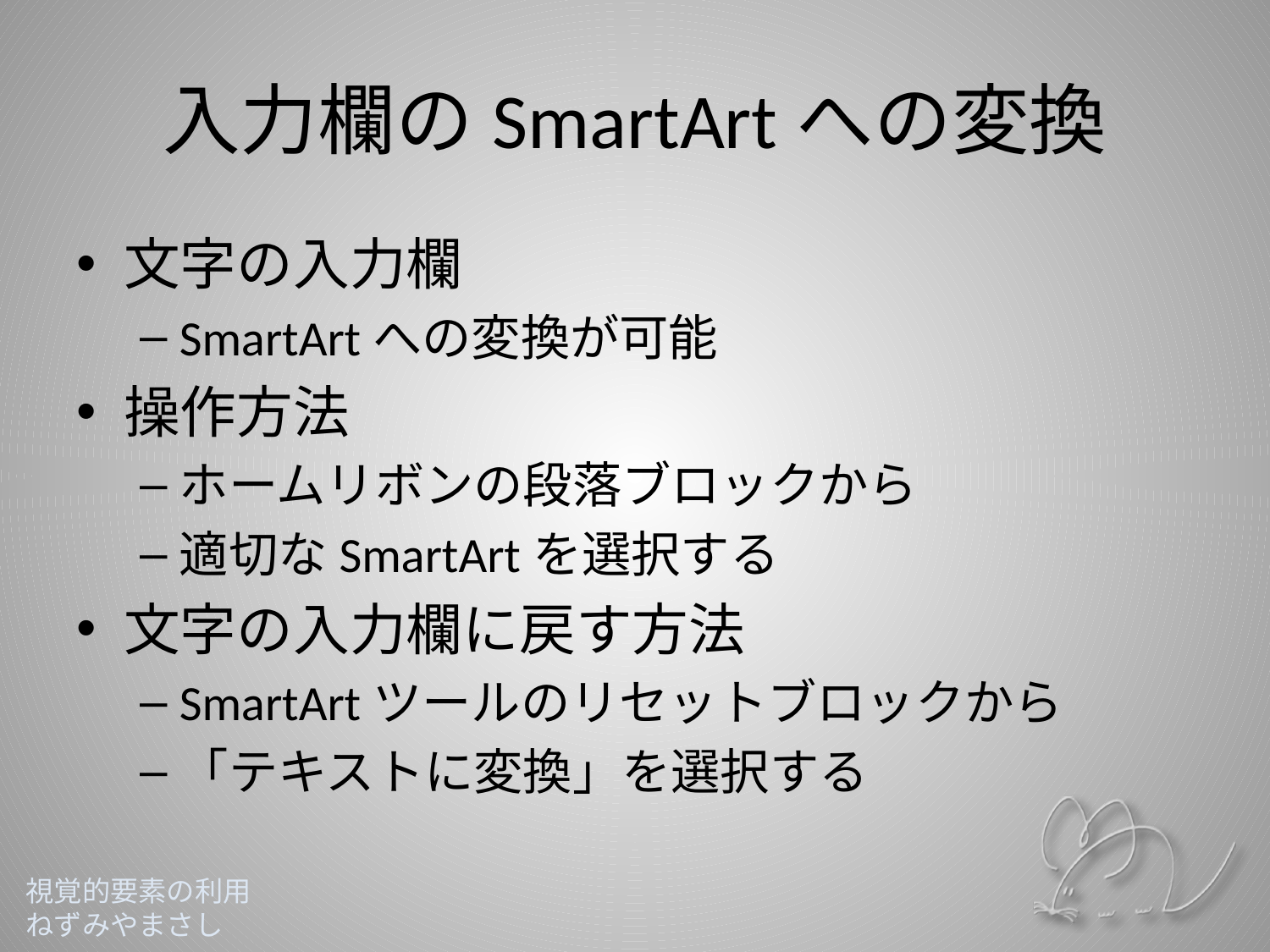

# 入力欄のSmartArtへの変換
文字の入力欄
SmartArtへの変換が可能
操作方法
ホームリボンの段落ブロックから
適切なSmartArtを選択する
文字の入力欄に戻す方法
SmartArtツールのリセットブロックから
「テキストに変換」を選択する